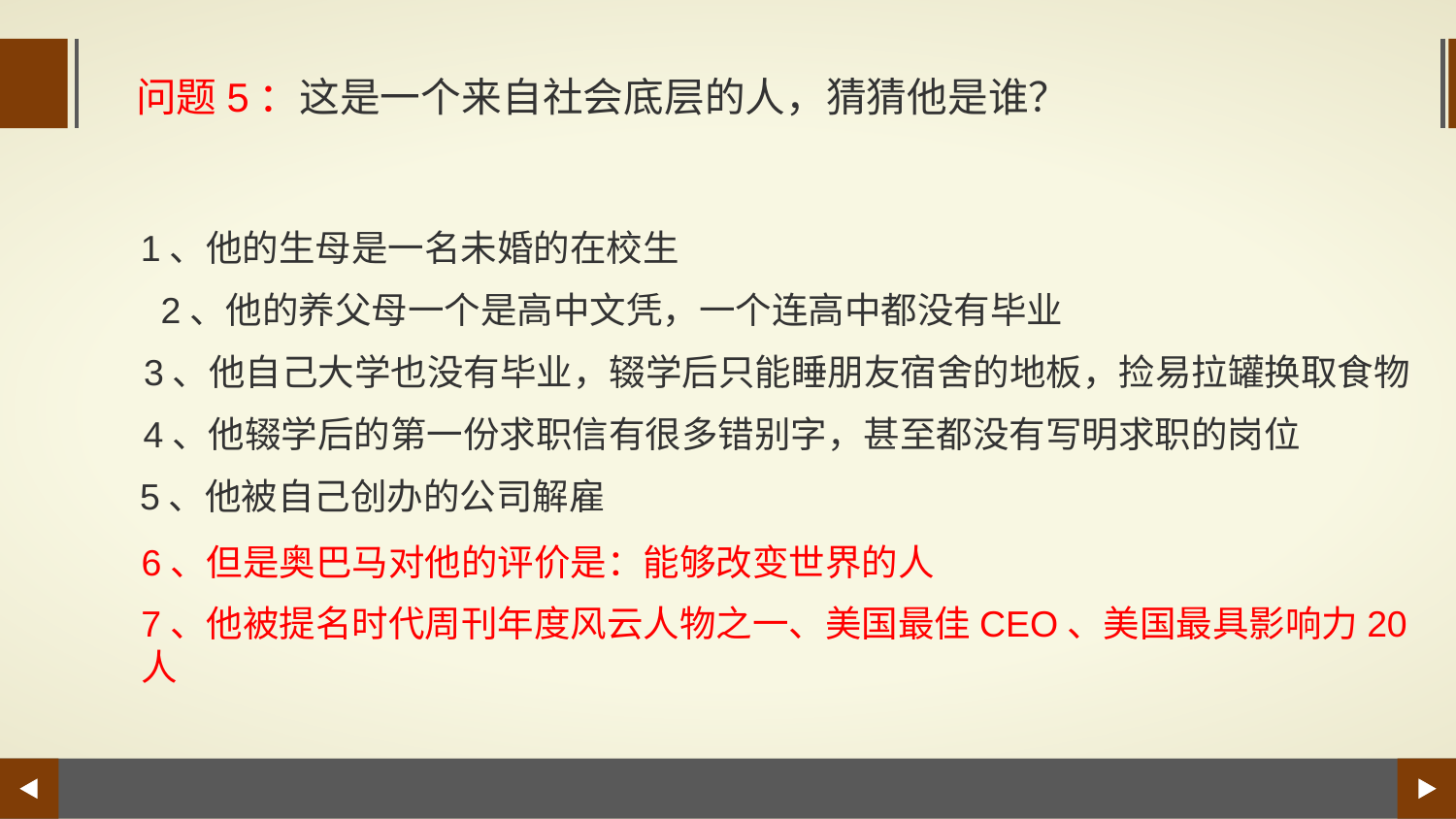

问题5：这是一个来自社会底层的人，猜猜他是谁？
1、他的生母是一名未婚的在校生
2、他的养父母一个是高中文凭，一个连高中都没有毕业
3、他自己大学也没有毕业，辍学后只能睡朋友宿舍的地板，捡易拉罐换取食物
4、他辍学后的第一份求职信有很多错别字，甚至都没有写明求职的岗位
5、他被自己创办的公司解雇
6、但是奥巴马对他的评价是：能够改变世界的人
7、他被提名时代周刊年度风云人物之一、美国最佳CEO、美国最具影响力20人